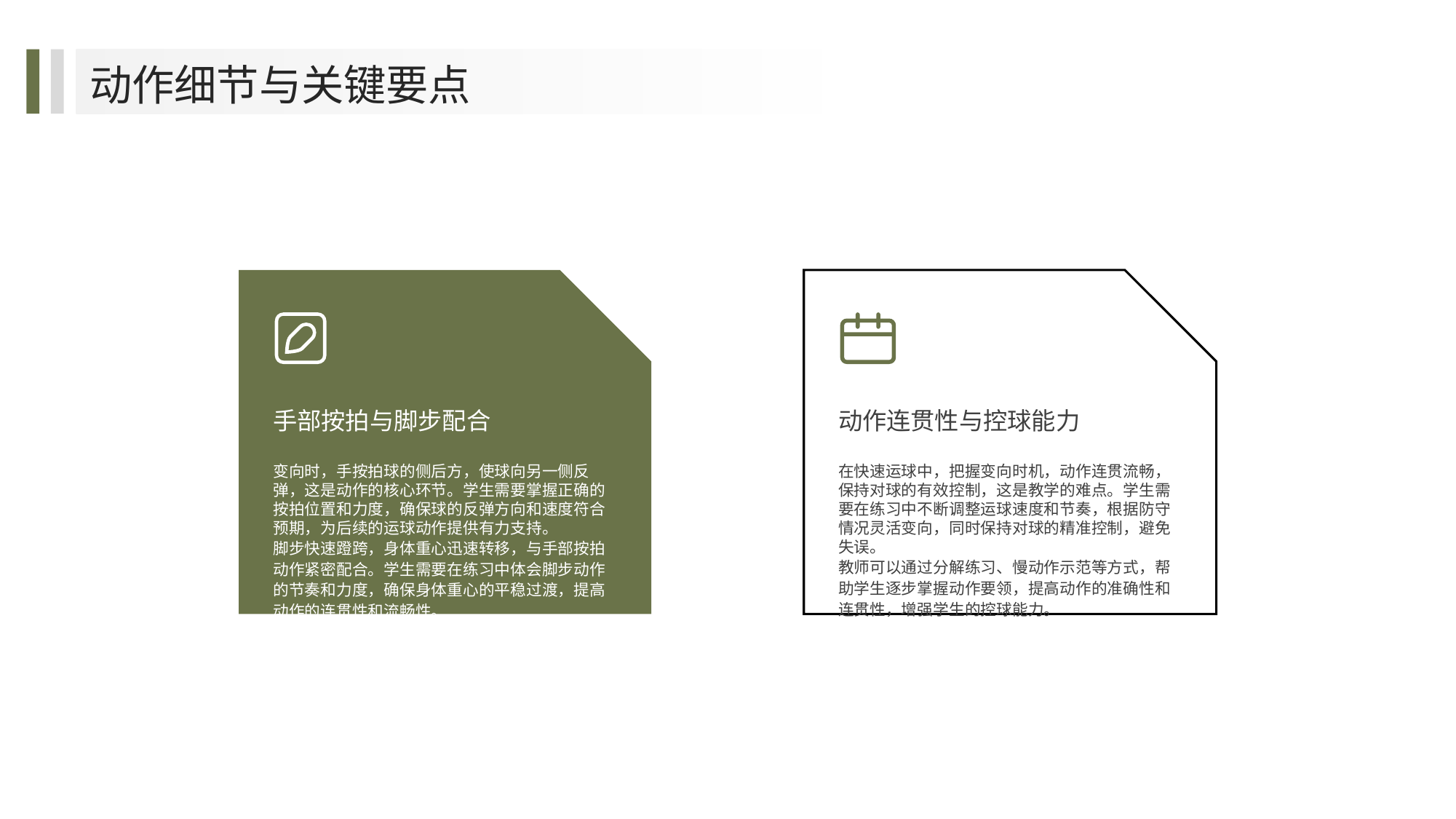

动作细节与关键要点

动作连贯性与控球能力
手部按拍与脚步配合
变向时，手按拍球的侧后方，使球向另一侧反弹，这是动作的核心环节。学生需要掌握正确的按拍位置和力度，确保球的反弹方向和速度符合预期，为后续的运球动作提供有力支持。
脚步快速蹬跨，身体重心迅速转移，与手部按拍动作紧密配合。学生需要在练习中体会脚步动作的节奏和力度，确保身体重心的平稳过渡，提高动作的连贯性和流畅性。
在快速运球中，把握变向时机，动作连贯流畅，保持对球的有效控制，这是教学的难点。学生需要在练习中不断调整运球速度和节奏，根据防守情况灵活变向，同时保持对球的精准控制，避免失误。
教师可以通过分解练习、慢动作示范等方式，帮助学生逐步掌握动作要领，提高动作的准确性和连贯性，增强学生的控球能力。